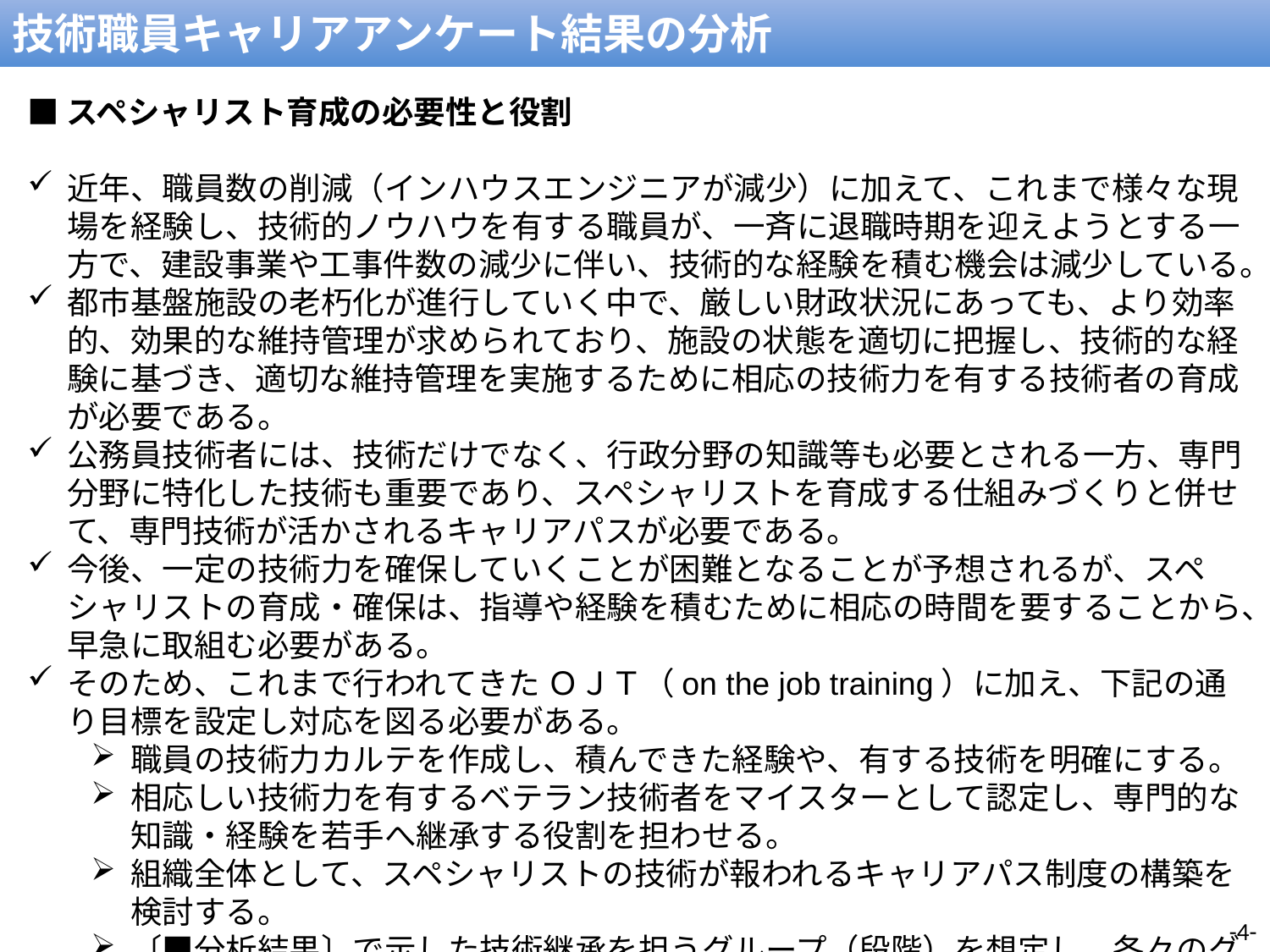

技術職員キャリアアンケート結果の分析
■スペシャリスト育成の必要性と役割

近年、職員数の削減（インハウスエンジニアが減少）に加えて、これまで様々な現場を経験し、技術的ノウハウを有する職員が、一斉に退職時期を迎えようとする一方で、建設事業や工事件数の減少に伴い、技術的な経験を積む機会は減少している。
都市基盤施設の老朽化が進行していく中で、厳しい財政状況にあっても、より効率的、効果的な維持管理が求められており、施設の状態を適切に把握し、技術的な経験に基づき、適切な維持管理を実施するために相応の技術力を有する技術者の育成が必要である。
公務員技術者には、技術だけでなく、行政分野の知識等も必要とされる一方、専門分野に特化した技術も重要であり、スペシャリストを育成する仕組みづくりと併せて、専門技術が活かされるキャリアパスが必要である。
今後、一定の技術力を確保していくことが困難となることが予想されるが、スペシャリストの育成・確保は、指導や経験を積むために相応の時間を要することから、早急に取組む必要がある。
そのため、これまで行われてきた ＯＪＴ（on the job training）に加え、下記の通り目標を設定し対応を図る必要がある。
職員の技術力カルテを作成し、積んできた経験や、有する技術を明確にする。
相応しい技術力を有するベテラン技術者をマイスターとして認定し、専門的な知識・経験を若手へ継承する役割を担わせる。
組織全体として、スペシャリストの技術が報われるキャリアパス制度の構築を検討する。
〔■分析結果〕で示した技術継承を担うグループ（段階）を想定し、各々のグループに対する育成のねらいを明確にした上で、研修プログラムの充実を図る。

-4-